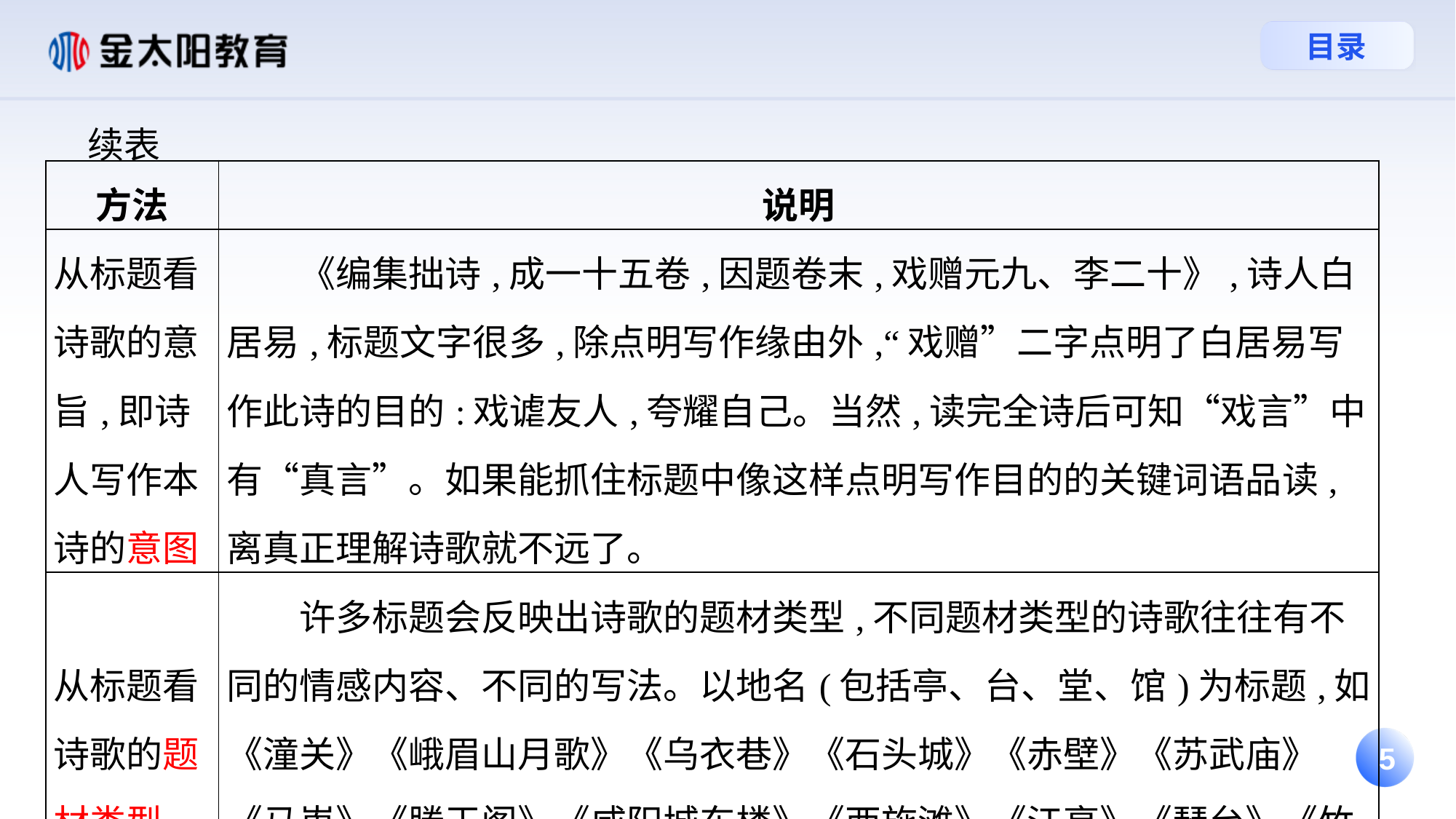

续表

| 方法 | 说明 |
| --- | --- |
| 从标题看诗歌的意旨,即诗人写作本诗的意图 | 《编集拙诗,成一十五卷,因题卷末,戏赠元九、李二十》,诗人白居易,标题文字很多,除点明写作缘由外,“戏赠”二字点明了白居易写作此诗的目的:戏谑友人,夸耀自己。当然,读完全诗后可知“戏言”中有“真言”。如果能抓住标题中像这样点明写作目的的关键词语品读,离真正理解诗歌就不远了。 |
| 从标题看诗歌的题材类型 | 许多标题会反映出诗歌的题材类型,不同题材类型的诗歌往往有不同的情感内容、不同的写法。以地名(包括亭、台、堂、馆)为标题,如《潼关》《峨眉山月歌》《乌衣巷》《石头城》《赤壁》《苏武庙》《马嵬》《滕王阁》《咸阳城东楼》《西施滩》《江亭》《琴台》《竹里馆》 |